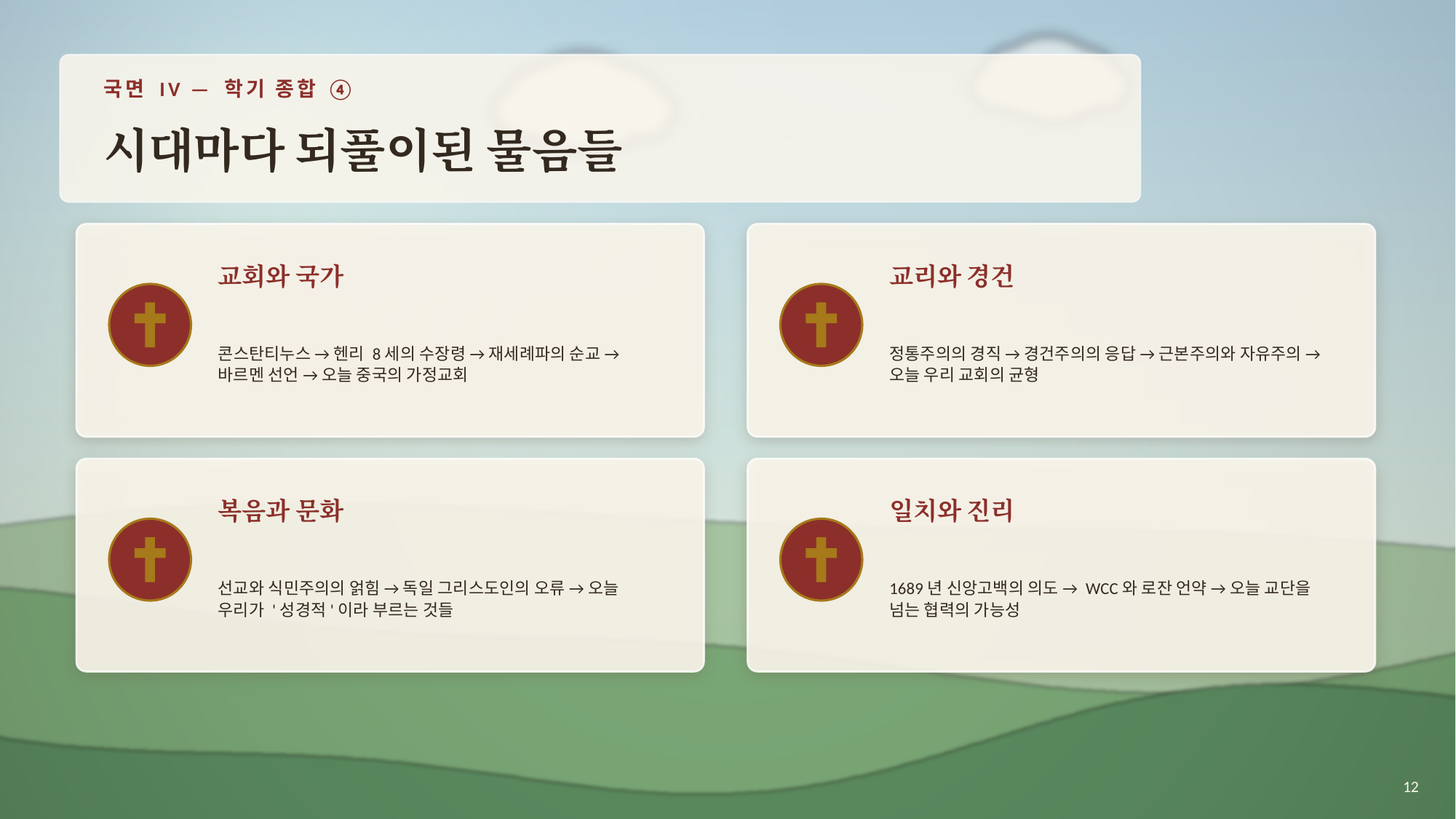

국면 IV — 학기 종합 ④
시대마다 되풀이된 물음들

교회와 국가
교리와 경건

콘스탄티누스 → 헨리 8세의 수장령 → 재세례파의 순교 → 바르멘 선언 → 오늘 중국의 가정교회
정통주의의 경직 → 경건주의의 응답 → 근본주의와 자유주의 → 오늘 우리 교회의 균형

복음과 문화
일치와 진리

선교와 식민주의의 얽힘 → 독일 그리스도인의 오류 → 오늘 우리가 '성경적'이라 부르는 것들
1689년 신앙고백의 의도 → WCC와 로잔 언약 → 오늘 교단을 넘는 협력의 가능성

12